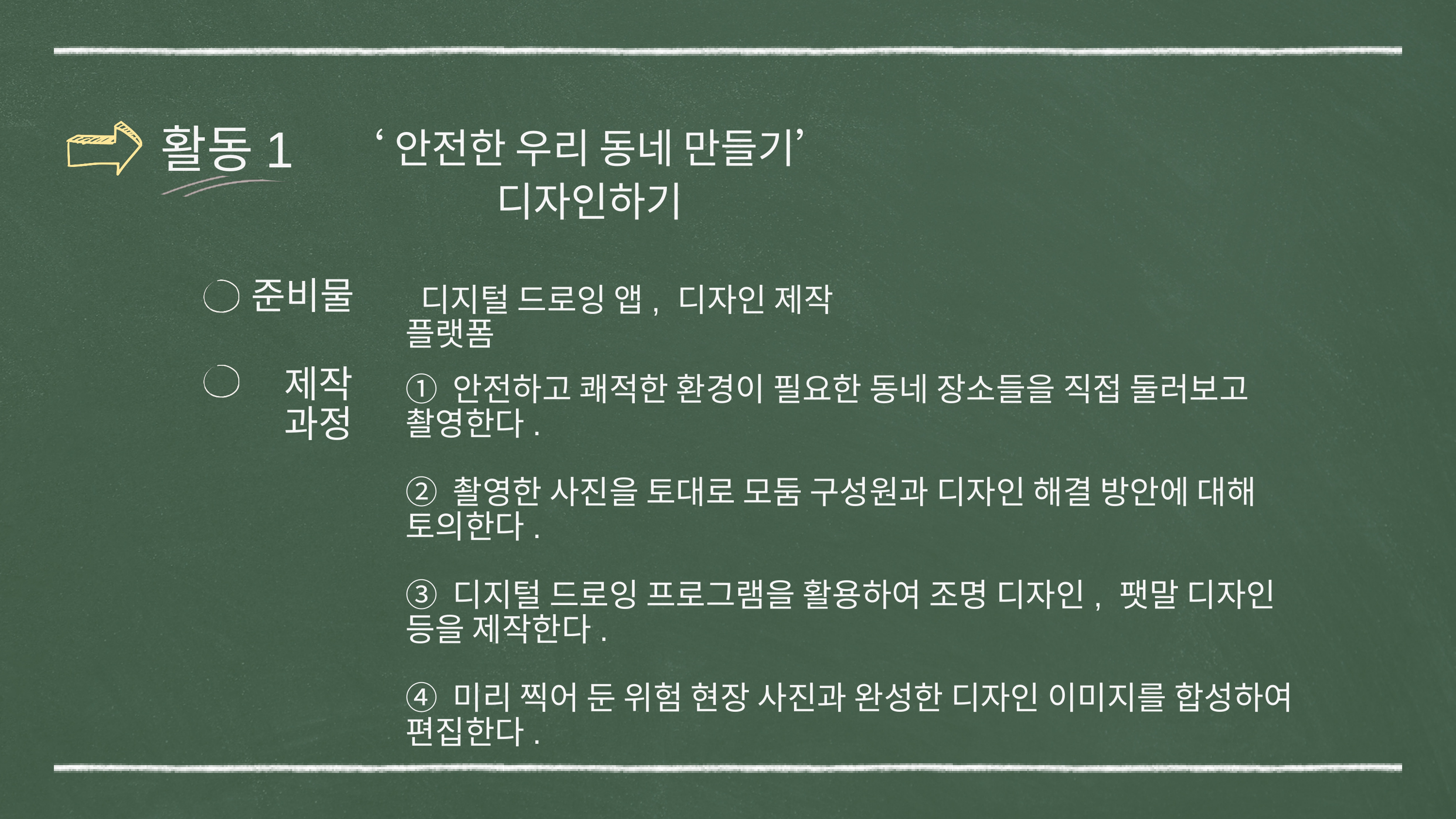

활동1
‘안전한 우리 동네 만들기’ 디자인하기

준비물

 디지털 드로잉 앱, 디자인 제작 플랫폼

제작 과정
➀ 안전하고 쾌적한 환경이 필요한 동네 장소들을 직접 둘러보고 촬영한다.

➁ 촬영한 사진을 토대로 모둠 구성원과 디자인 해결 방안에 대해 토의한다.

③ 디지털 드로잉 프로그램을 활용하여 조명 디자인, 팻말 디자인 등을 제작한다.

④ 미리 찍어 둔 위험 현장 사진과 완성한 디자인 이미지를 합성하여 편집한다.